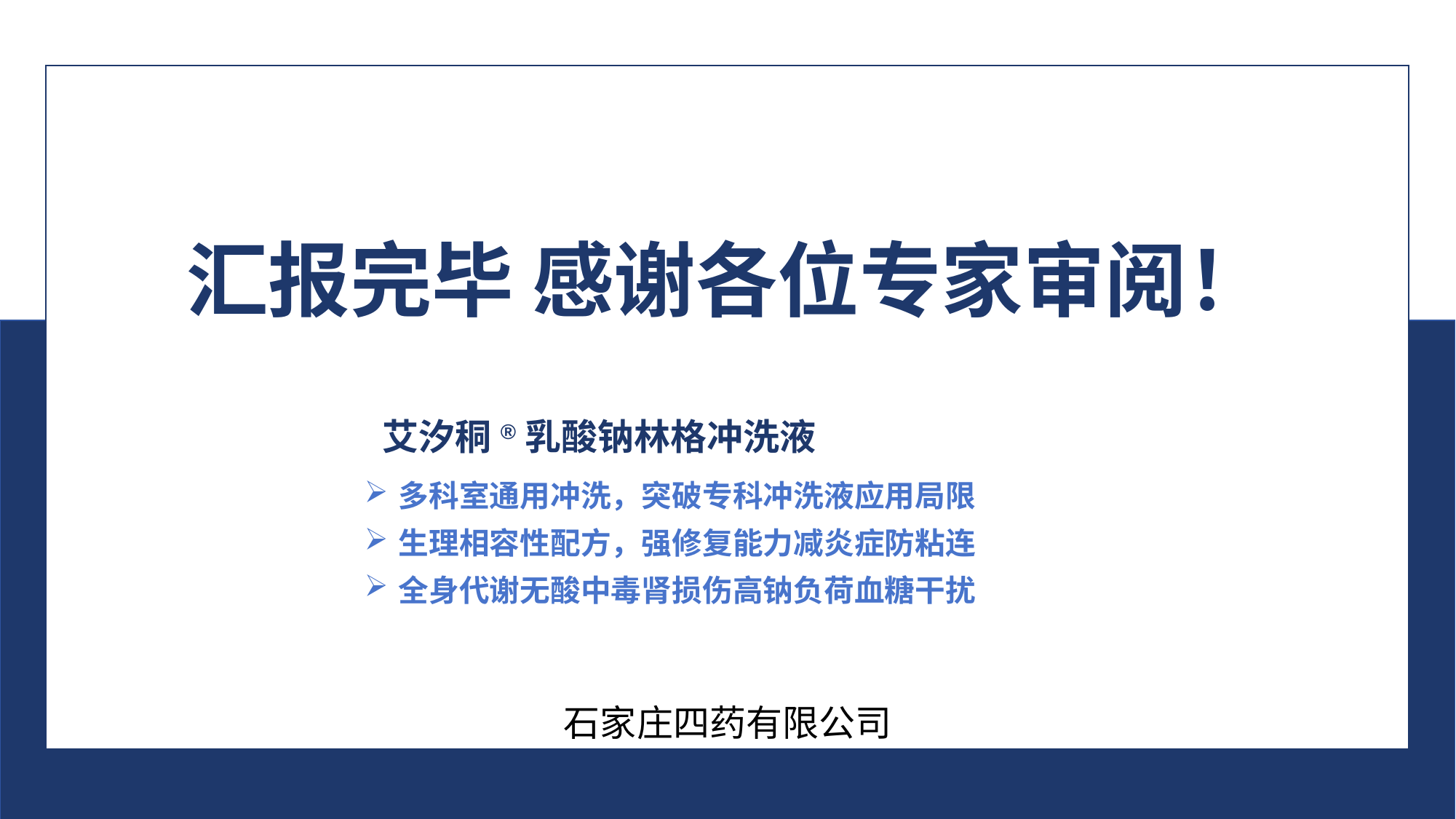

汇报完毕 感谢各位专家审阅！

艾汐秱®乳酸钠林格冲洗液

多科室通用冲洗，突破专科冲洗液应用局限
生理相容性配方，强修复能力减炎症防粘连
全身代谢无酸中毒肾损伤高钠负荷血糖干扰

石家庄四药有限公司